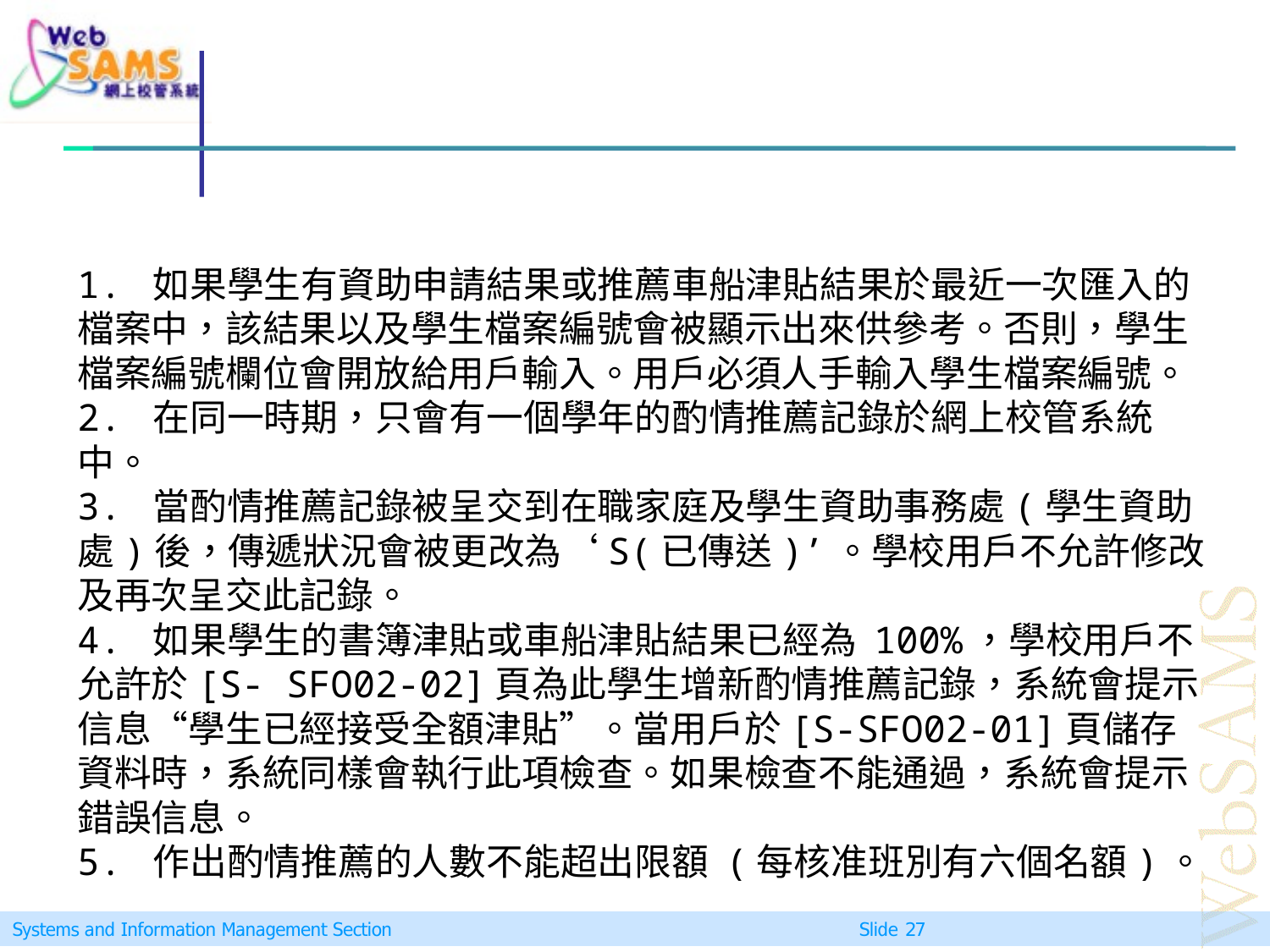

1. 如果學生有資助申請結果或推薦車船津貼結果於最近一次匯入的檔案中，該結果以及學生檔案編號會被顯示出來供參考。否則，學生檔案編號欄位會開放給用戶輸入。用戶必須人手輸入學生檔案編號。
2. 在同一時期，只會有一個學年的酌情推薦記錄於網上校管系統中。
3. 當酌情推薦記錄被呈交到在職家庭及學生資助事務處(學生資助處)後，傳遞狀況會被更改為‘S(已傳送)’。學校用戶不允許修改及再次呈交此記錄。
4. 如果學生的書簿津貼或車船津貼結果已經為 100%，學校用戶不允許於[S- SFO02-02]頁為此學生增新酌情推薦記錄，系統會提示信息“學生已經接受全額津貼”。當用戶於[S-SFO02-01]頁儲存資料時，系統同樣會執行此項檢查。如果檢查不能通過，系統會提示錯誤信息。
5. 作出酌情推薦的人數不能超出限額 (每核准班別有六個名額)。